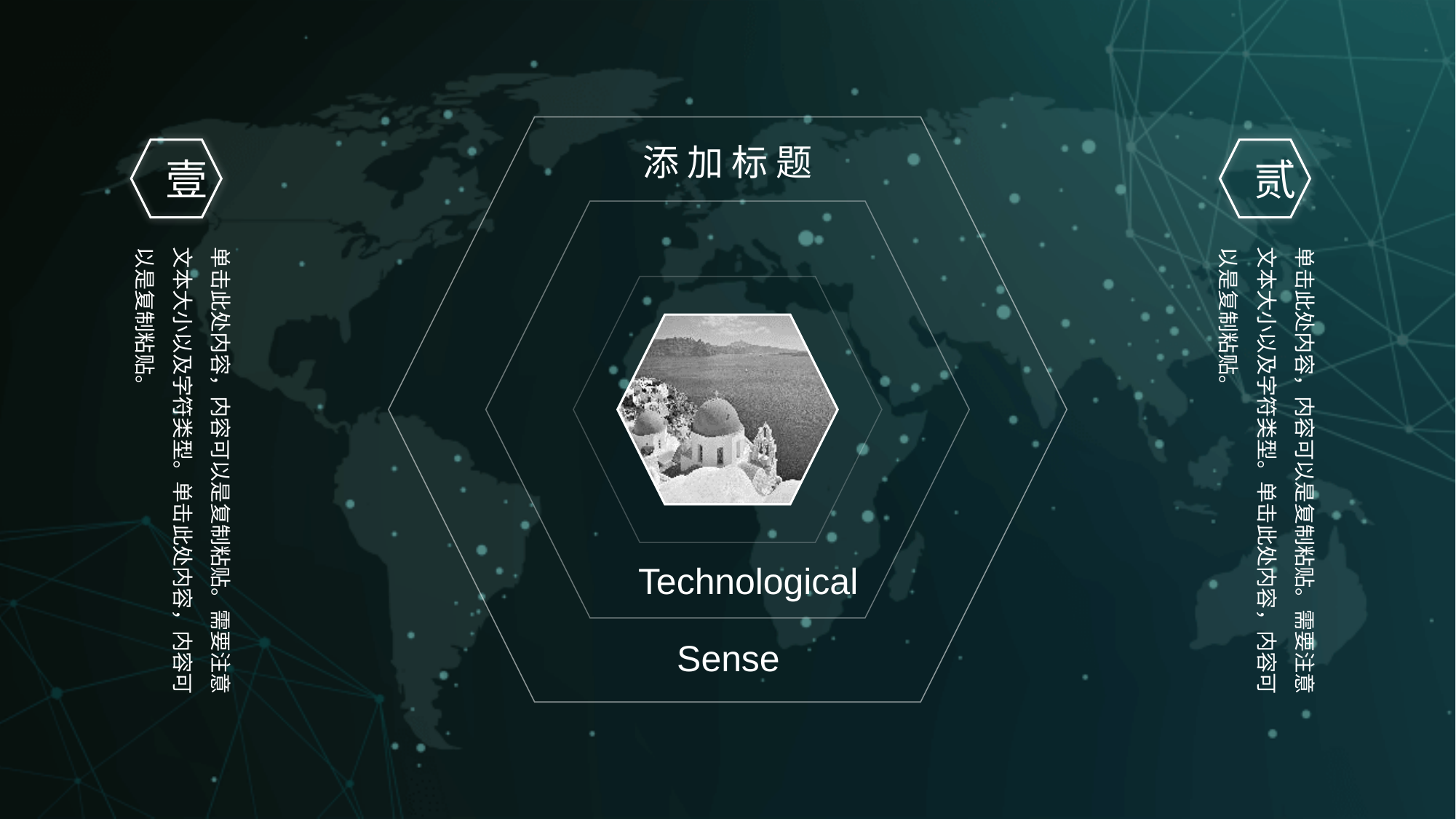

添 加 标 题

壹

贰

单击此处内容，内容可以是复制粘贴。需要注意文本大小以及字符类型。单击此处内容，内容可以是复制粘贴。
单击此处内容，内容可以是复制粘贴。需要注意文本大小以及字符类型。单击此处内容，内容可以是复制粘贴。

Technological
Sense